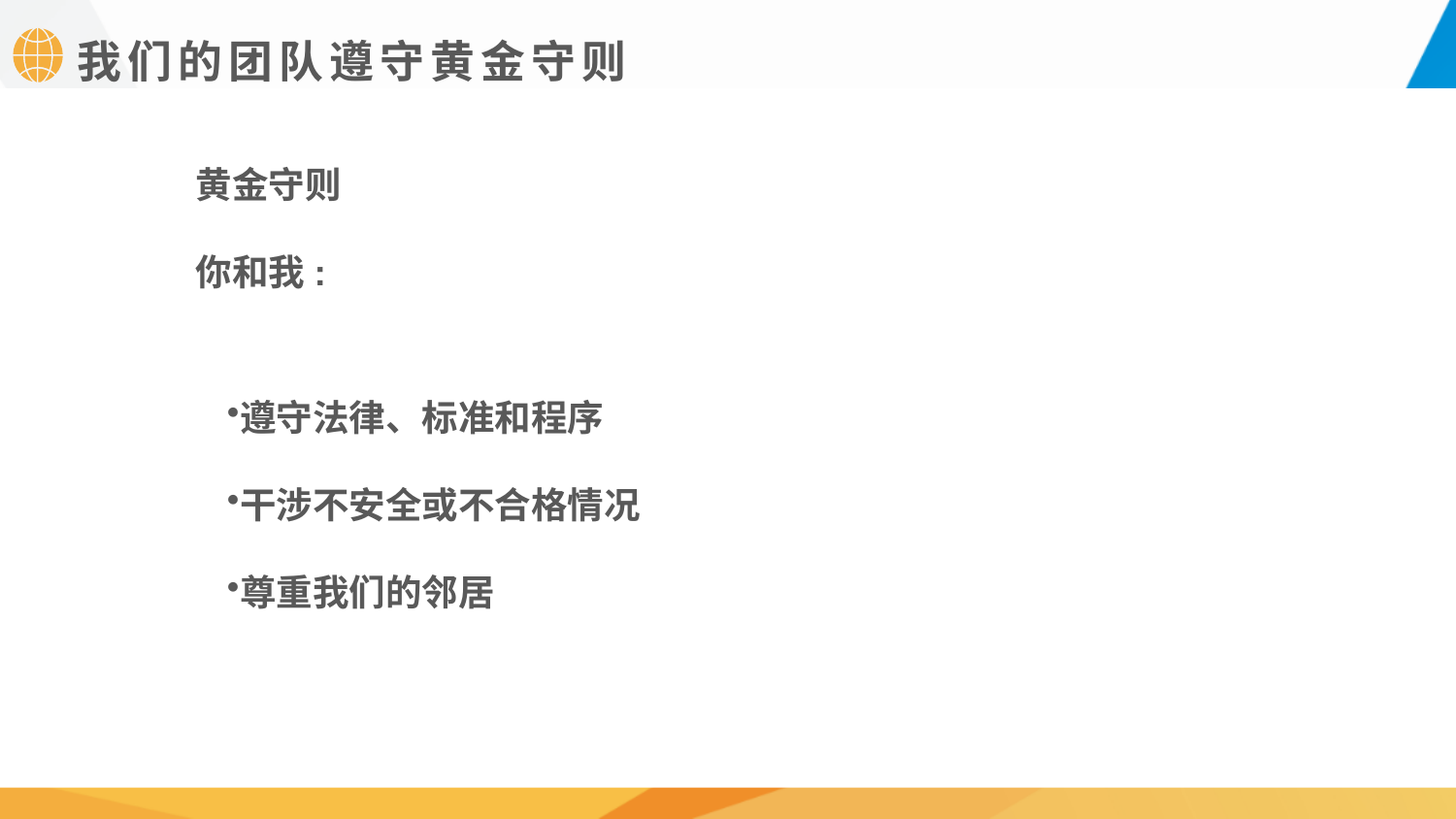

我们的团队遵守黄金守则

黄金守则

你和我:

遵守法律、标准和程序

干涉不安全或不合格情况

尊重我们的邻居